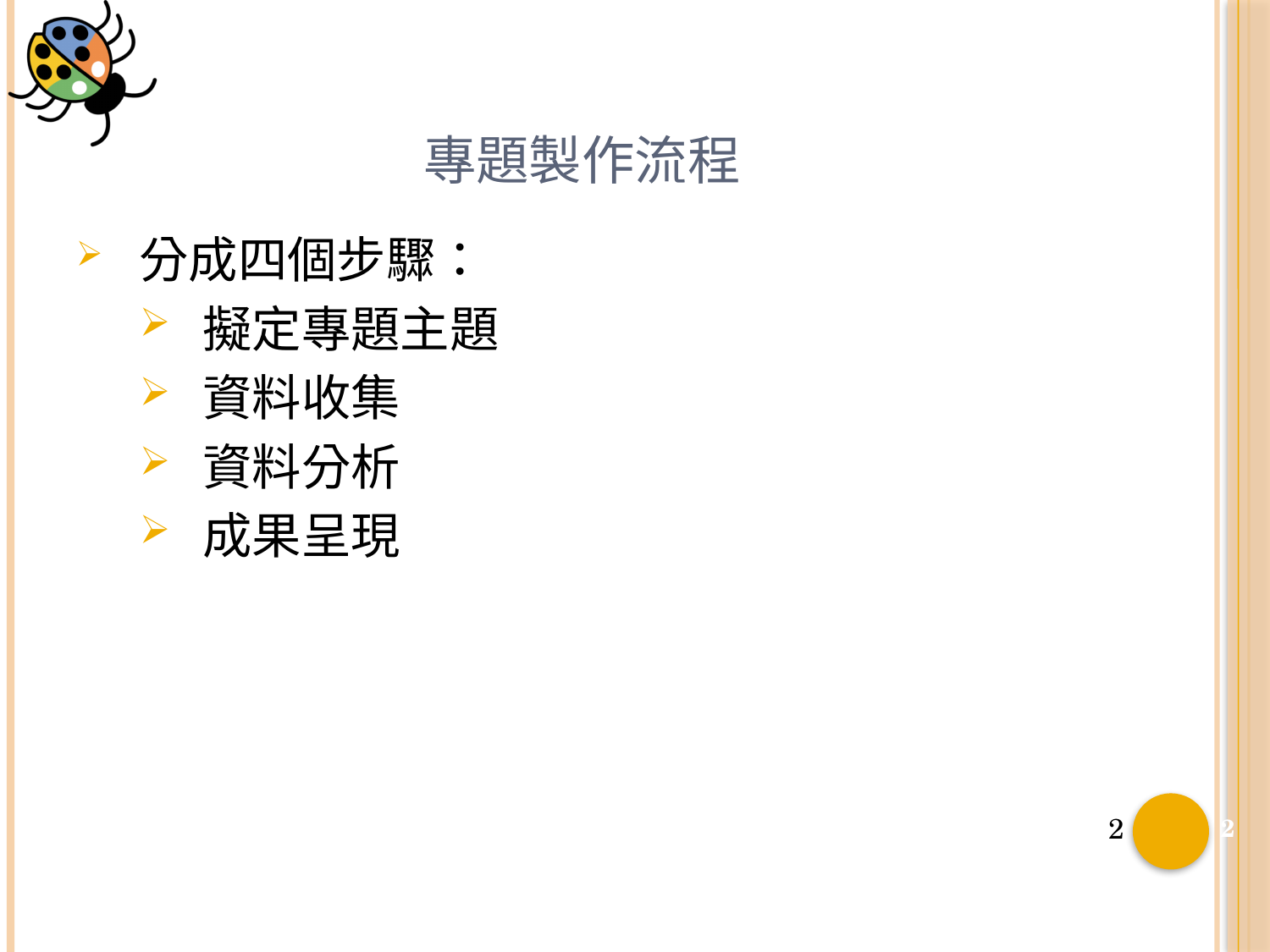

# 專題製作流程
分成四個步驟：
擬定專題主題
資料收集
資料分析
成果呈現

2